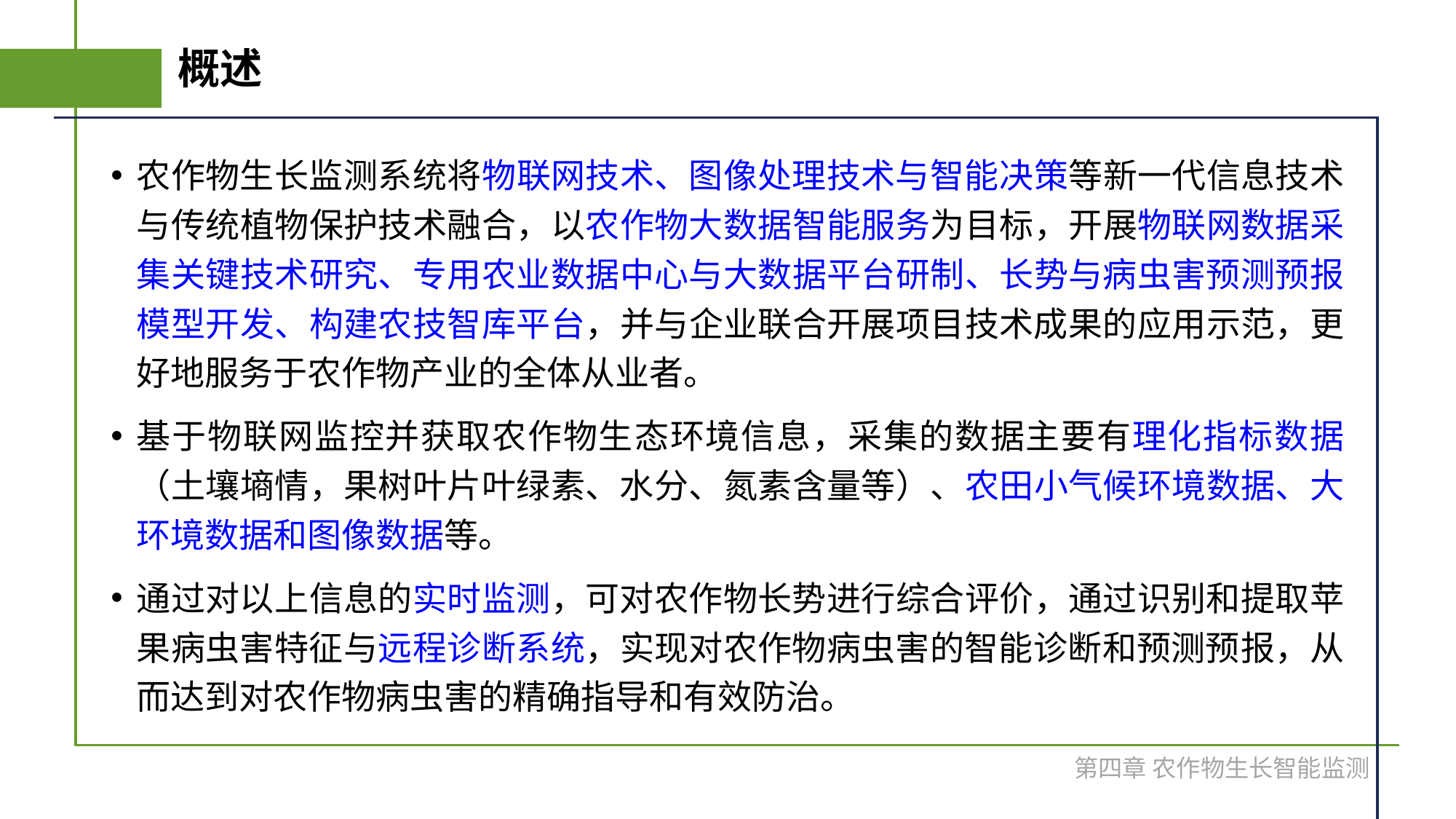

# 概述
农作物生长监测系统将物联网技术、图像处理技术与智能决策等新一代信息技术与传统植物保护技术融合，以农作物大数据智能服务为目标，开展物联网数据采集关键技术研究、专用农业数据中心与大数据平台研制、长势与病虫害预测预报模型开发、构建农技智库平台，并与企业联合开展项目技术成果的应用示范，更好地服务于农作物产业的全体从业者。
基于物联网监控并获取农作物生态环境信息，采集的数据主要有理化指标数据（土壤墒情，果树叶片叶绿素、水分、氮素含量等）、农田小气候环境数据、大环境数据和图像数据等。
通过对以上信息的实时监测，可对农作物长势进行综合评价，通过识别和提取苹果病虫害特征与远程诊断系统，实现对农作物病虫害的智能诊断和预测预报，从而达到对农作物病虫害的精确指导和有效防治。
第四章 农作物生长智能监测